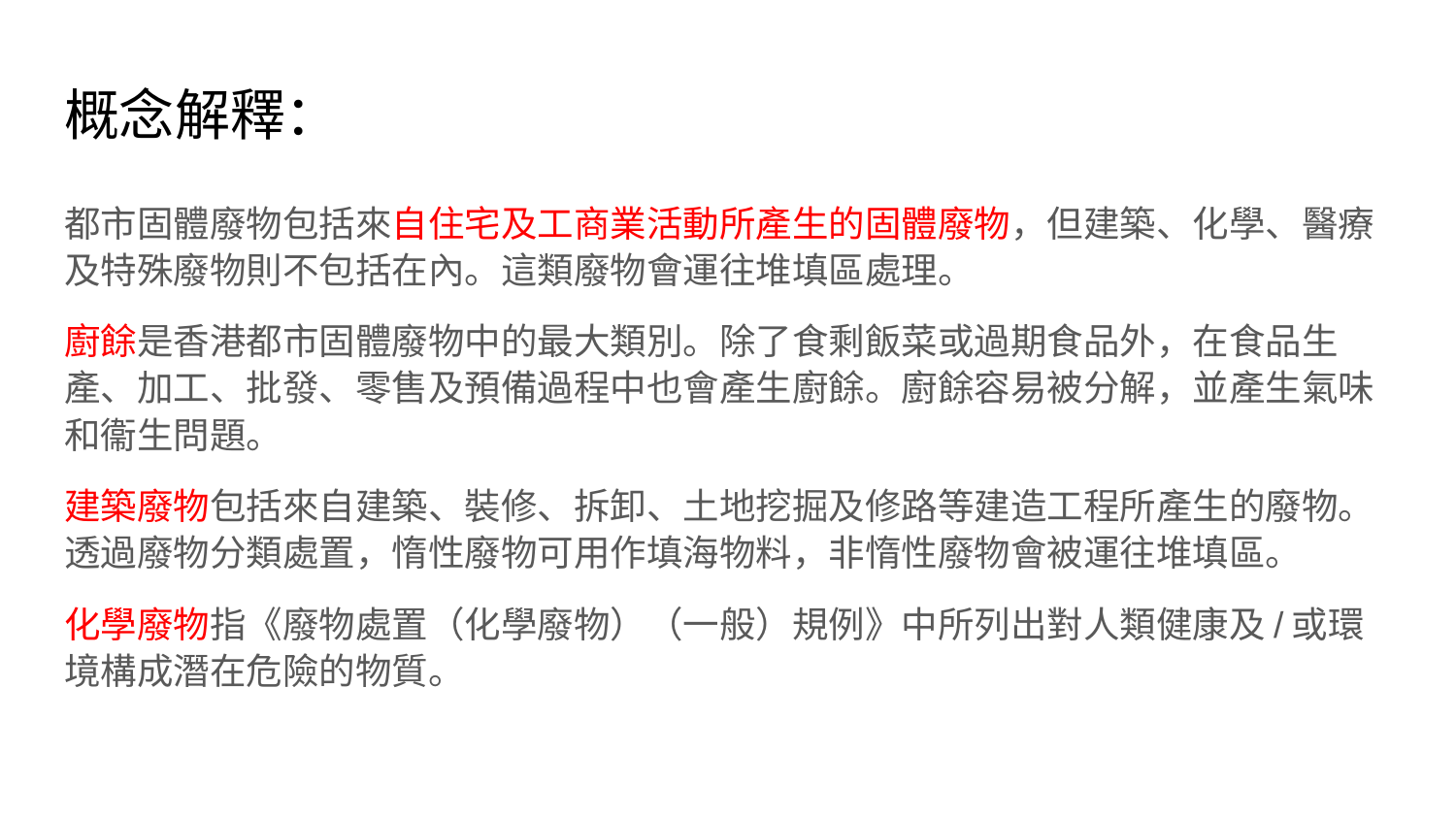

# 概念解釋：
都市固體廢物包括來自住宅及工商業活動所產生的固體廢物，但建築、化學、醫療及特殊廢物則不包括在內。這類廢物會運往堆填區處理。
廚餘是香港都市固體廢物中的最大類別。除了食剩飯菜或過期食品外，在食品生產、加工、批發、零售及預備過程中也會產生廚餘。廚餘容易被分解，並產生氣味和衞生問題。
建築廢物包括來自建築、裝修、拆卸、土地挖掘及修路等建造工程所產生的廢物。透過廢物分類處置，惰性廢物可用作填海物料，非惰性廢物會被運往堆填區。
化學廢物指《廢物處置（化學廢物）（一般）規例》中所列出對人類健康及/或環境構成潛在危險的物質。